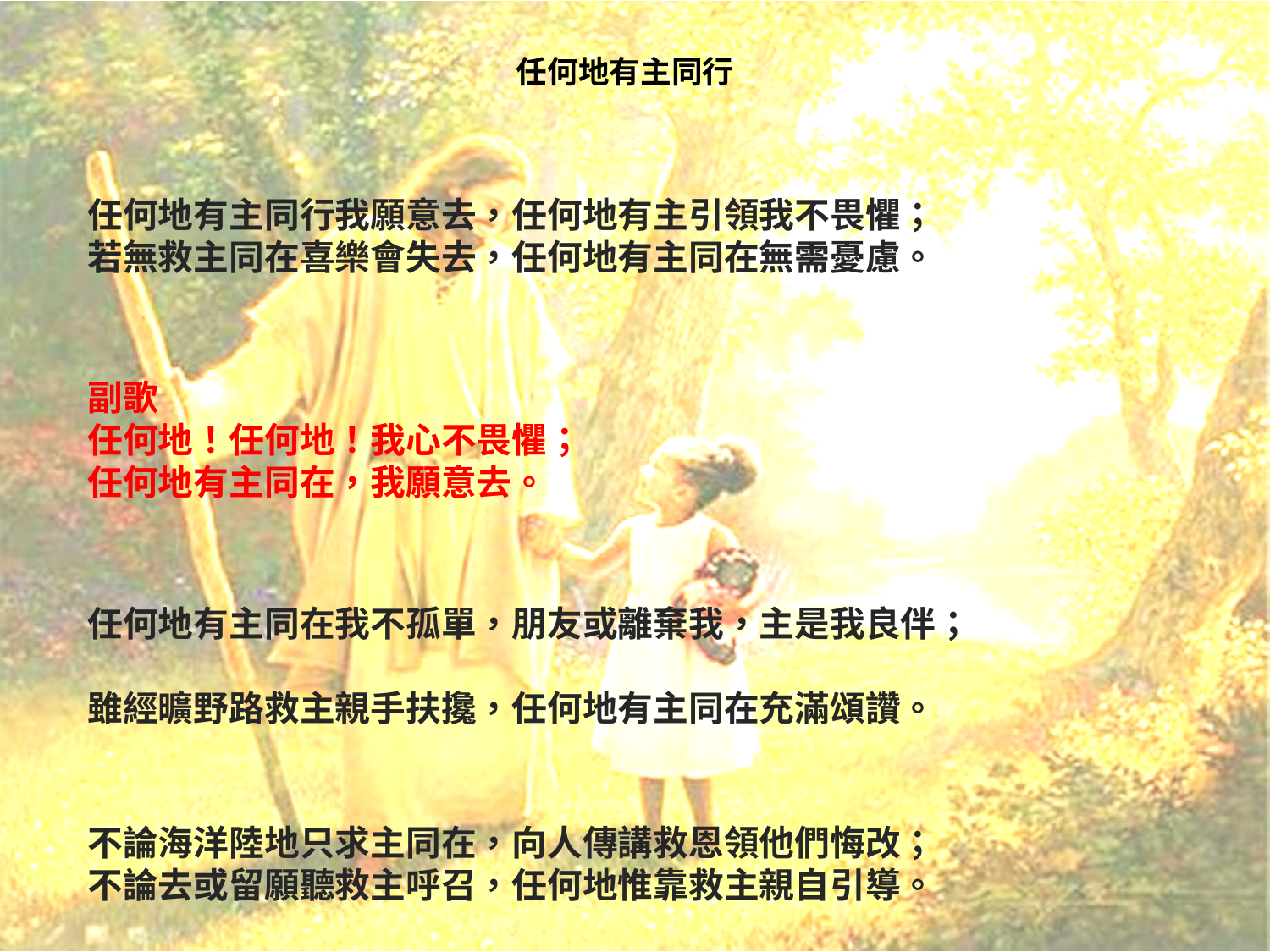

# 任何地有主同行
任何地有主同行我願意去，任何地有主引領我不畏懼；
若無救主同在喜樂會失去，任何地有主同在無需憂慮。

副歌
任何地！任何地！我心不畏懼；
任何地有主同在，我願意去。

任何地有主同在我不孤單，朋友或離棄我，主是我良伴；
雖經曠野路救主親手扶攙，任何地有主同在充滿頌讚。
不論海洋陸地只求主同在，向人傳講救恩領他們悔改；
不論去或留願聽救主呼召，任何地惟靠救主親自引導。